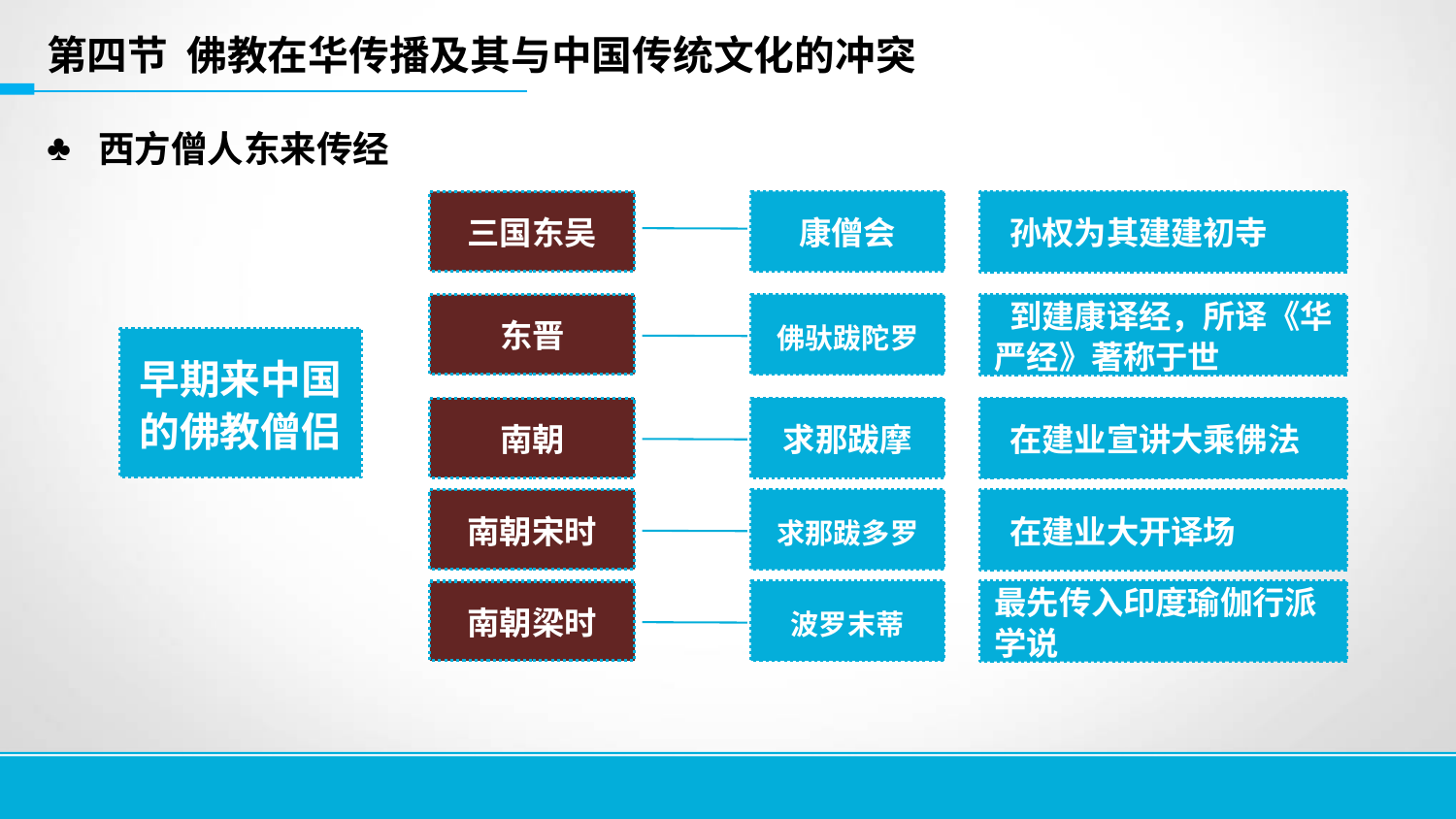

第四节  佛教在华传播及其与中国传统文化的冲突

 西方僧人东来传经

三国东吴
康僧会
 孙权为其建建初寺
东晋
佛驮跋陀罗
 到建康译经，所译《华严经》著称于世
早期来中国的佛教僧侣
南朝
求那跋摩
 在建业宣讲大乘佛法
南朝宋时
求那跋多罗
 在建业大开译场
南朝梁时
波罗末蒂
最先传入印度瑜伽行派学说